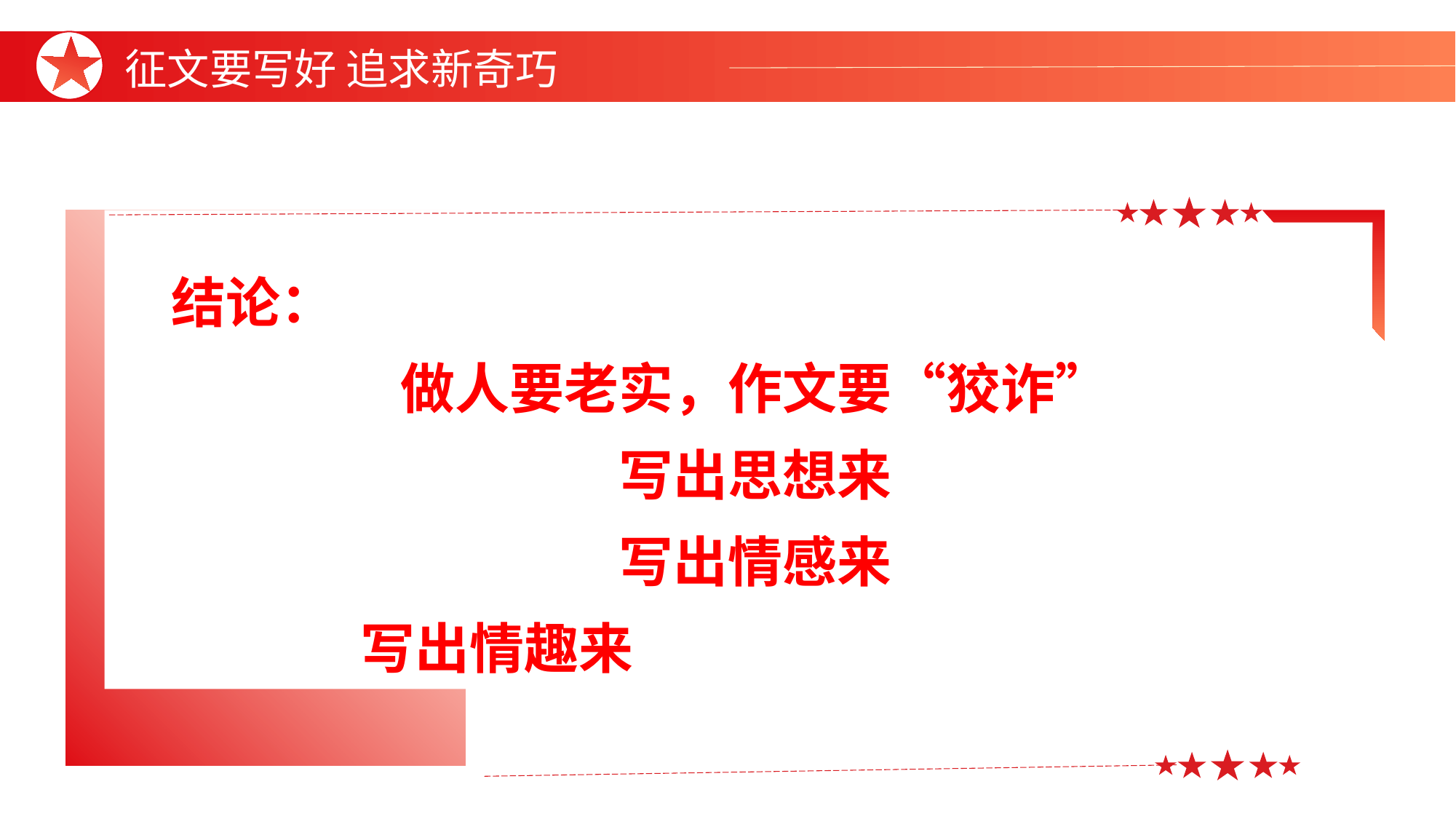

征文要写好 追求新奇巧

    结论：
做人要老实，作文要“狡诈”
写出思想来
写出情感来
                  写出情趣来